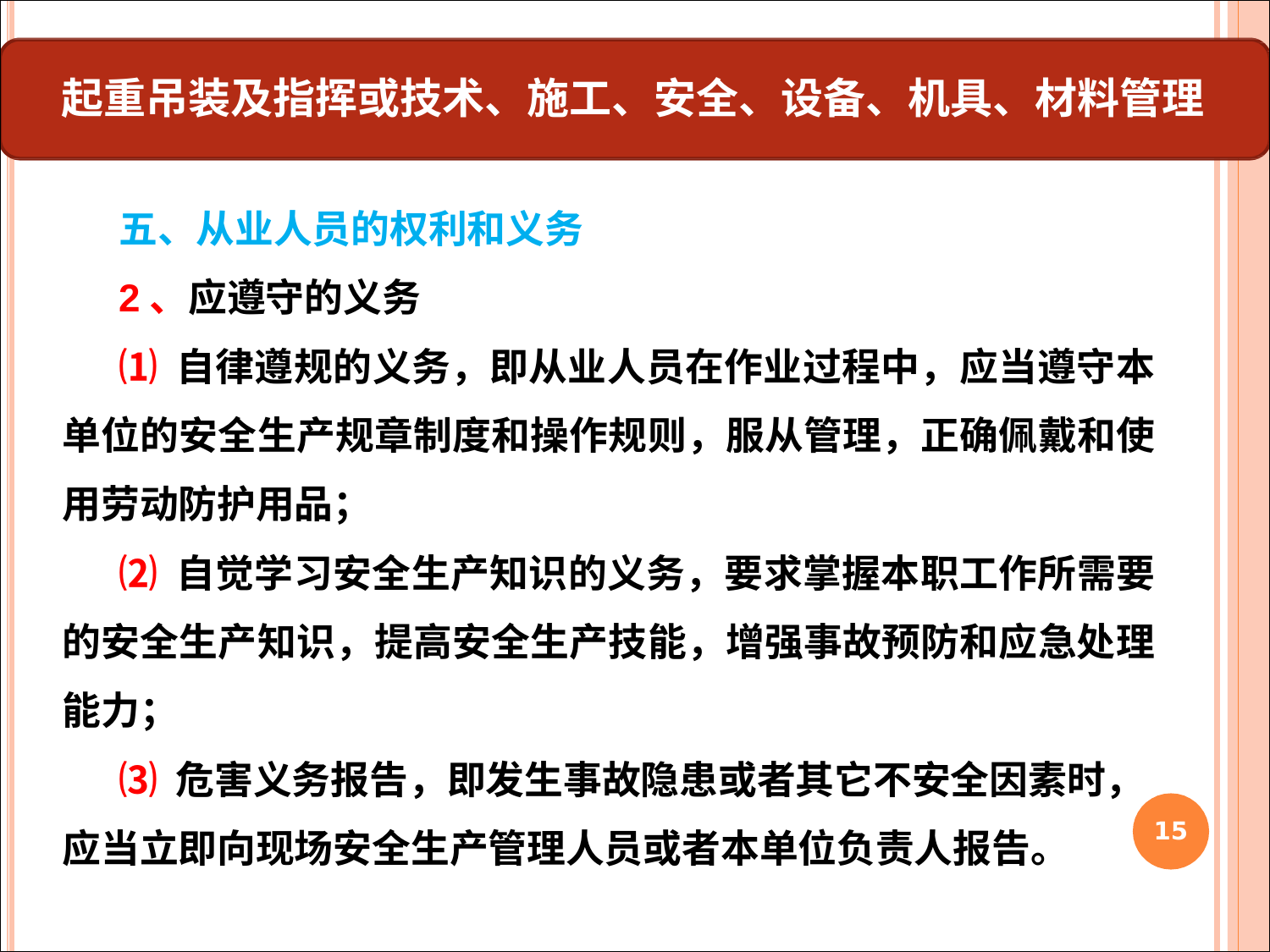

# 起重吊装及指挥或技术、施工、安全、设备、机具、材料管理
五、从业人员的权利和义务
2、应遵守的义务
⑴ 自律遵规的义务，即从业人员在作业过程中，应当遵守本 单位的安全生产规章制度和操作规则，服从管理，正确佩戴和使 用劳动防护用品；
⑵ 自觉学习安全生产知识的义务，要求掌握本职工作所需要 的安全生产知识，提高安全生产技能，增强事故预防和应急处理 能力；
⑶ 危害义务报告，即发生事故隐患或者其它不安全因素时，  应当立即向现场安全生产管理人员或者本单位负责人报告。
15